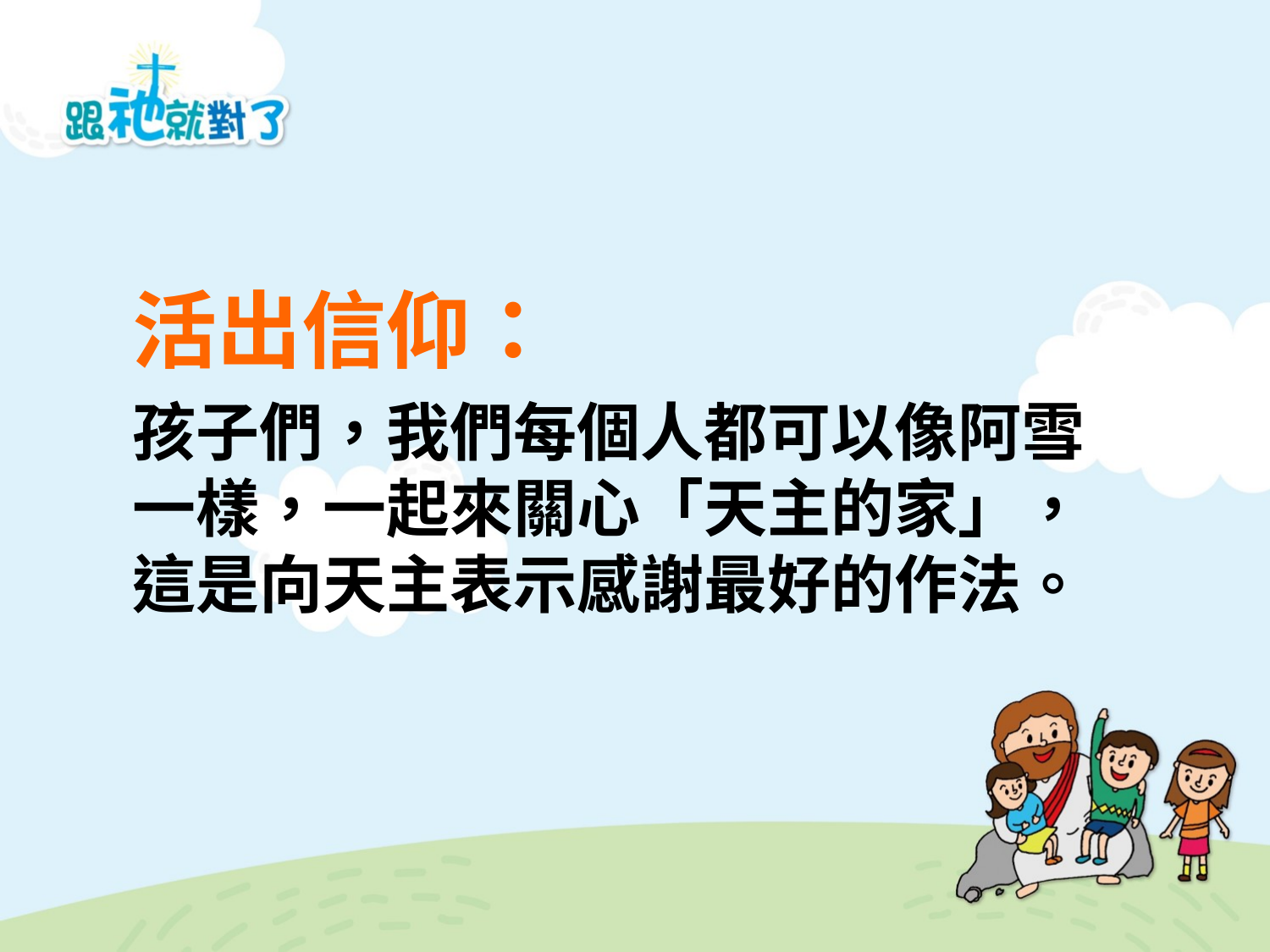

活出信仰：
孩子們，我們每個人都可以像阿雪一樣，一起來關心「天主的家」，這是向天主表示感謝最好的作法。